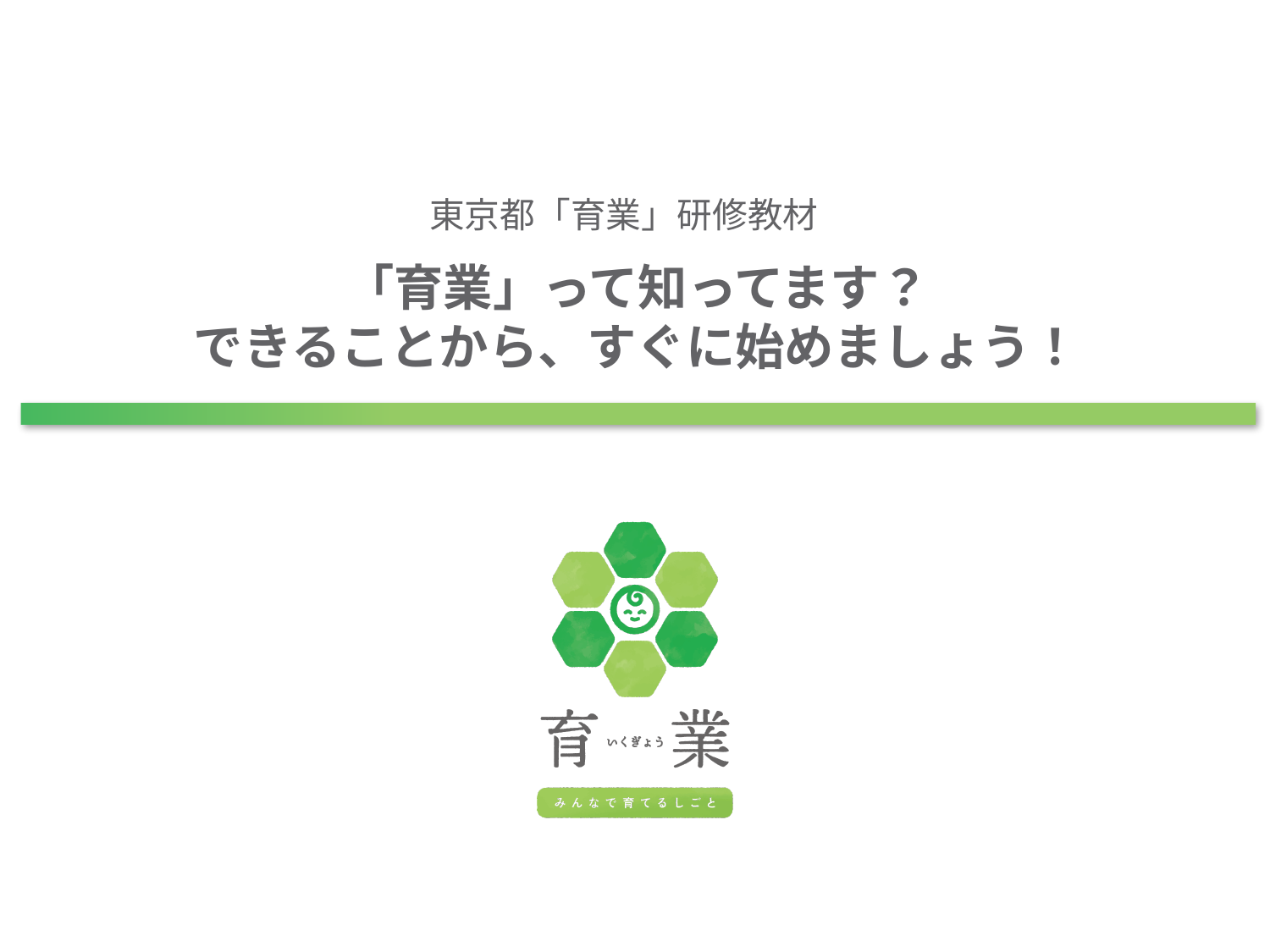

東京都「育業」研修教材
「育業」って知ってます？
できることから、すぐに始めましょう！